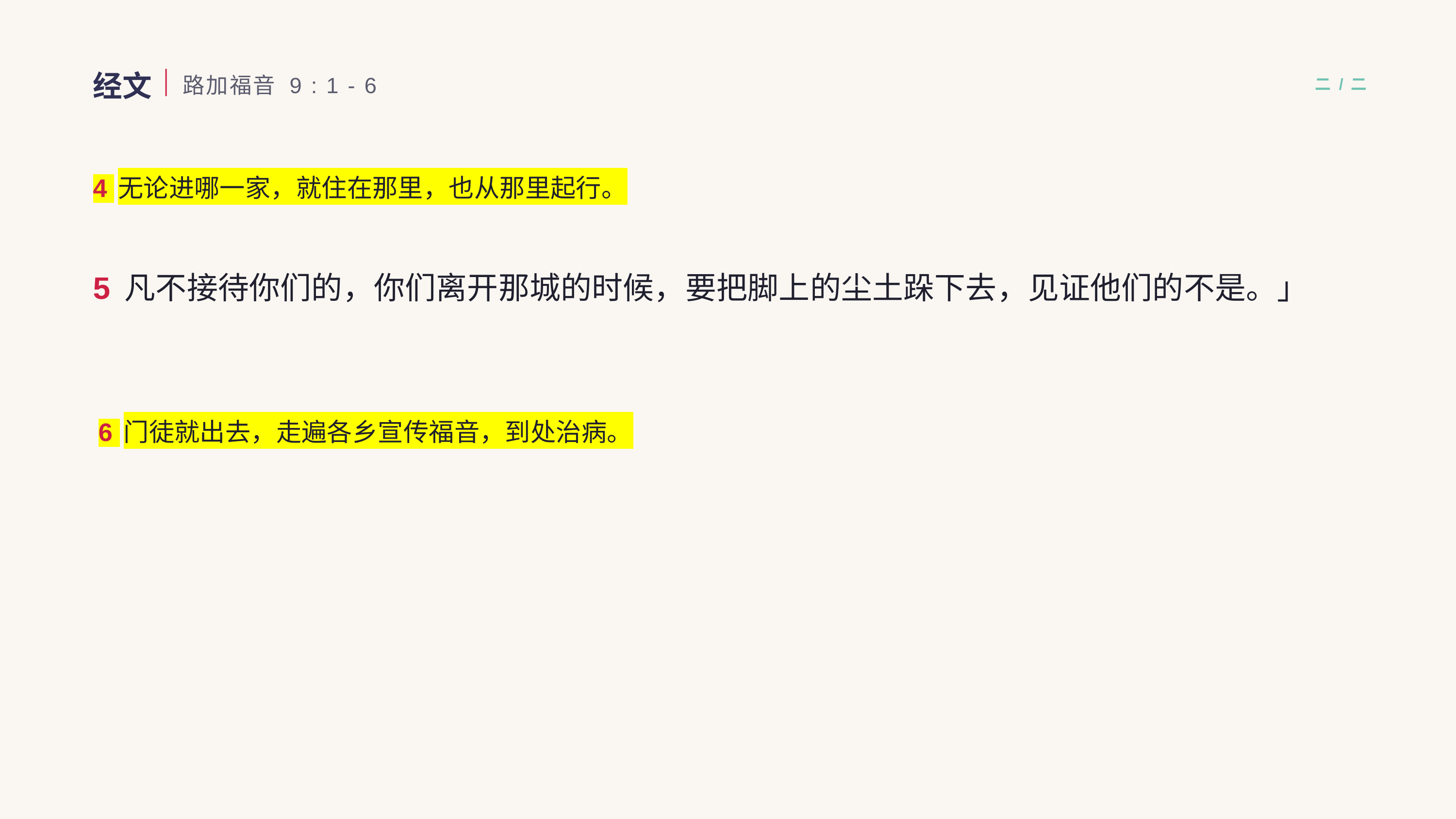

经文
路加福音 9 : 1 - 6

二 / 二
4 无论进哪一家，就住在那里，也从那里起行。
5 凡不接待你们的，你们离开那城的时候，要把脚上的尘土跺下去，见证他们的不是。」
6 门徒就出去，走遍各乡宣传福音，到处治病。